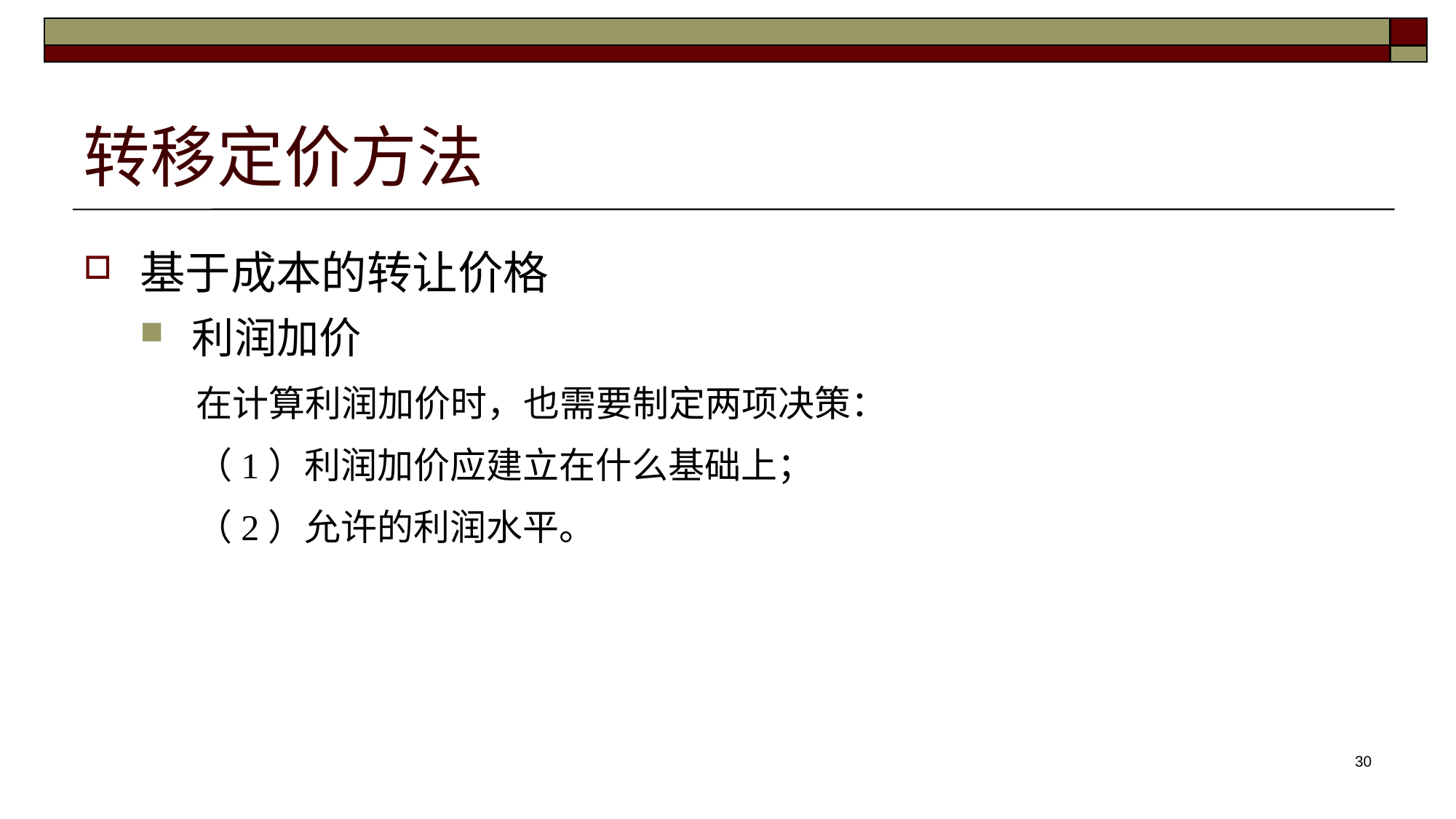

# 转移定价方法
基于成本的转让价格
利润加价
在计算利润加价时，也需要制定两项决策：
（1）利润加价应建立在什么基础上；
（2）允许的利润水平。

30